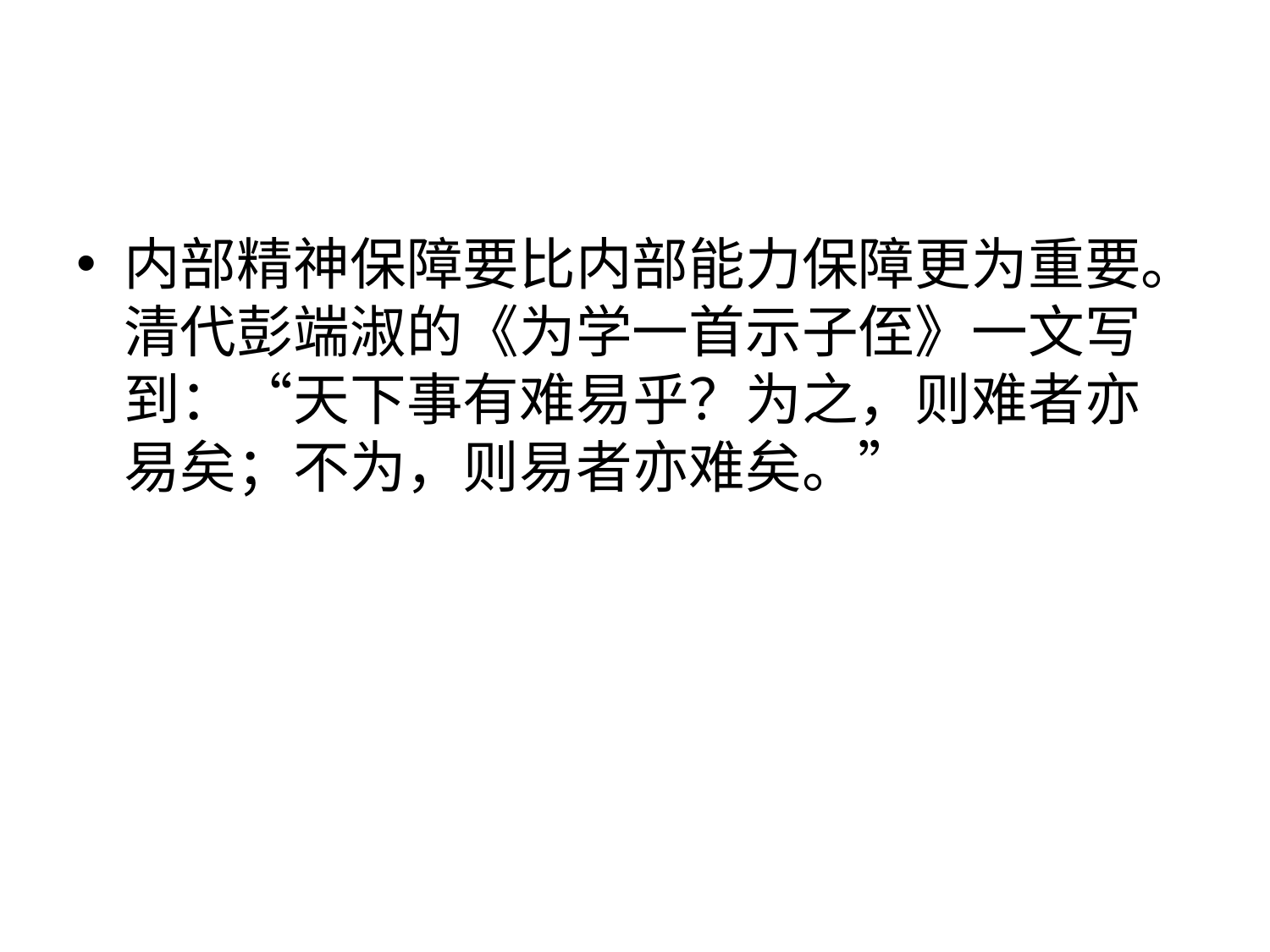

#
内部精神保障要比内部能力保障更为重要。清代彭端淑的《为学一首示子侄》一文写到：“天下事有难易乎？为之，则难者亦易矣；不为，则易者亦难矣。”